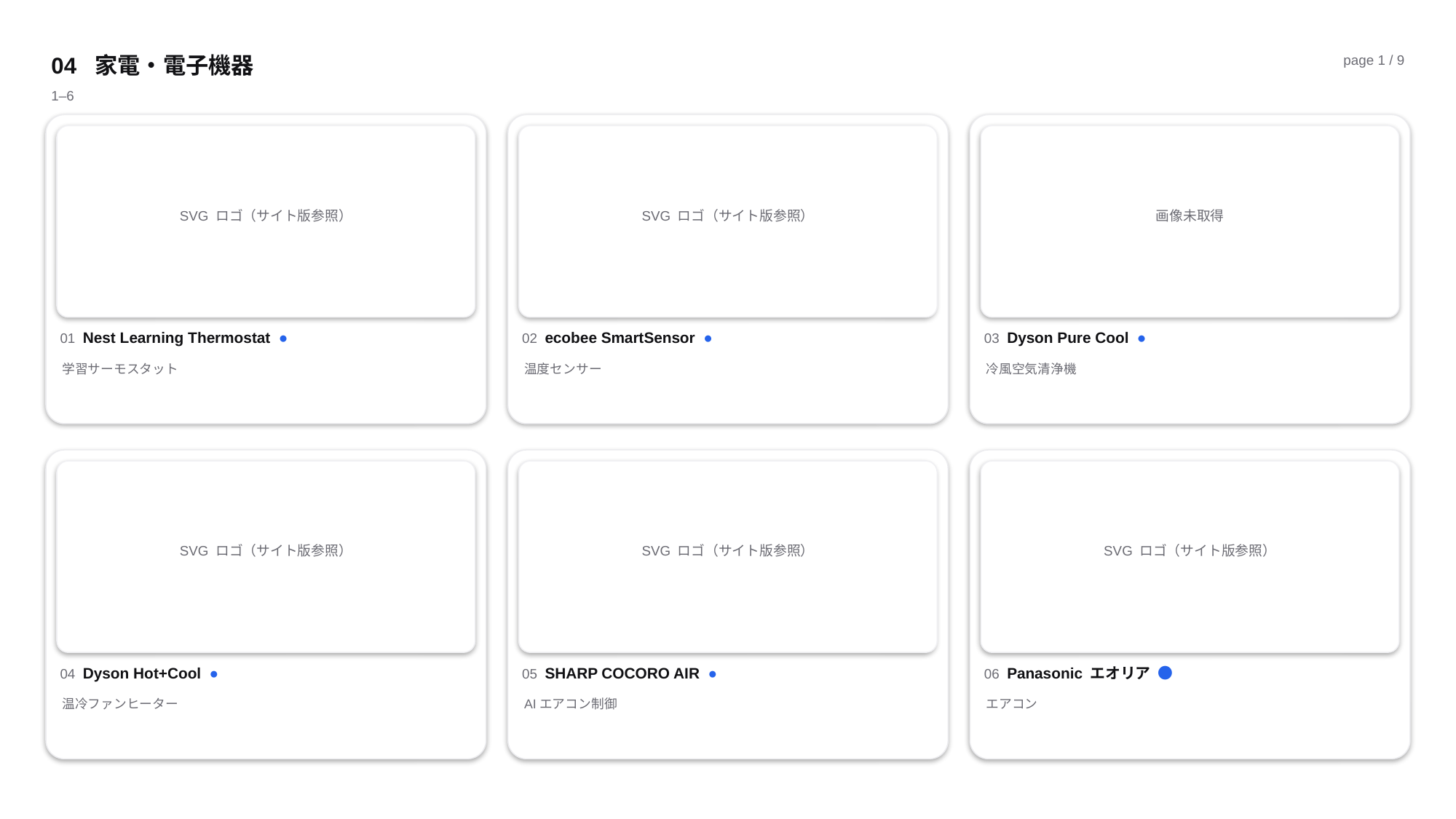

04  家電・電子機器
page 1 / 9
1–6

SVG ロゴ（サイト版参照）
SVG ロゴ（サイト版参照）
画像未取得
01  Nest Learning Thermostat  ●
02  ecobee SmartSensor  ●
03  Dyson Pure Cool  ●
学習サーモスタット
温度センサー
冷風空気清浄機

SVG ロゴ（サイト版参照）
SVG ロゴ（サイト版参照）
SVG ロゴ（サイト版参照）
04  Dyson Hot+Cool  ●
05  SHARP COCORO AIR  ●
06  Panasonic エオリア  ●
温冷ファンヒーター
AIエアコン制御
エアコン